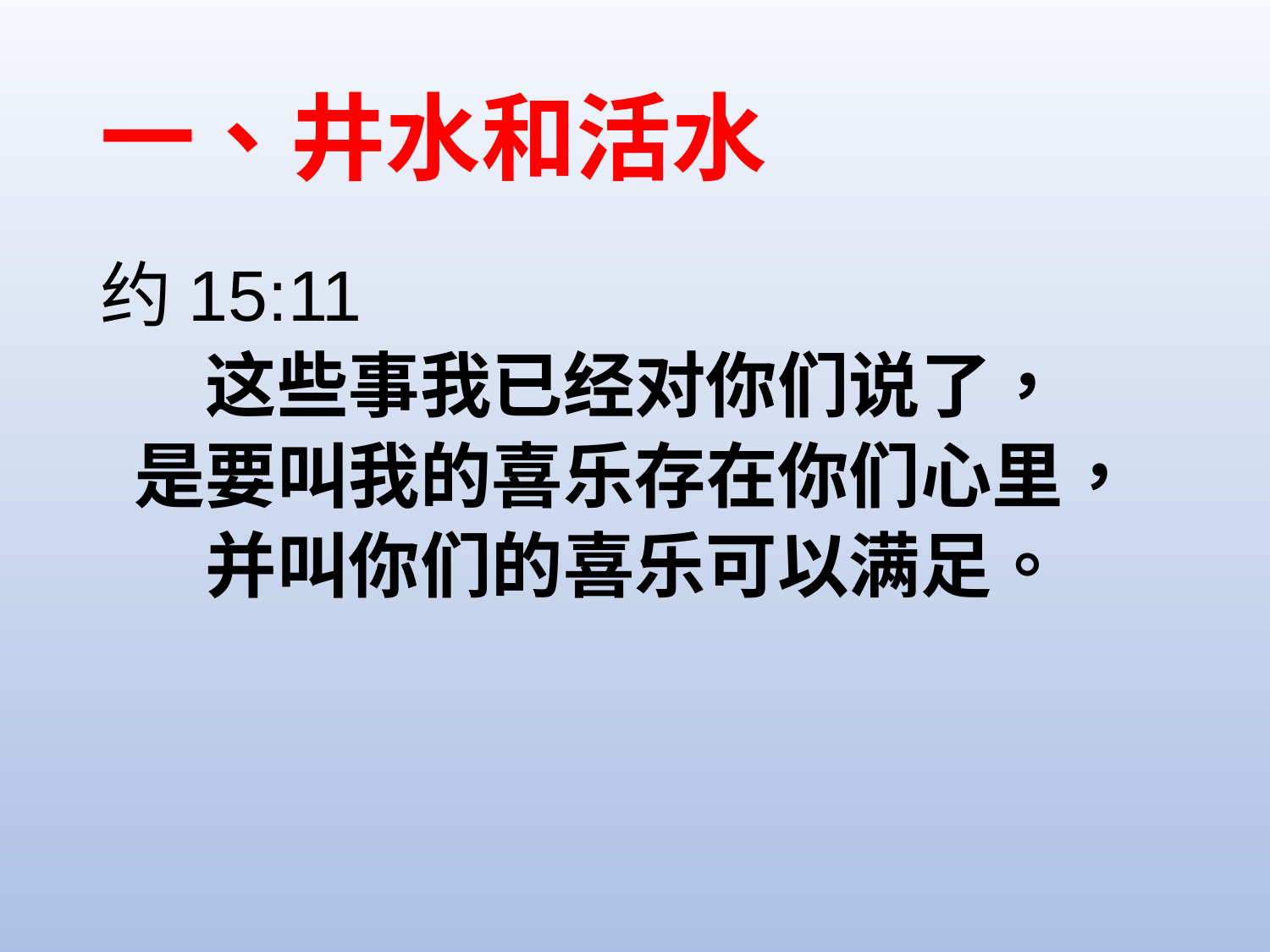

# 一、井水和活水
约15:11
这些事我已经对你们说了，
是要叫我的喜乐存在你们心里，
并叫你们的喜乐可以满足。